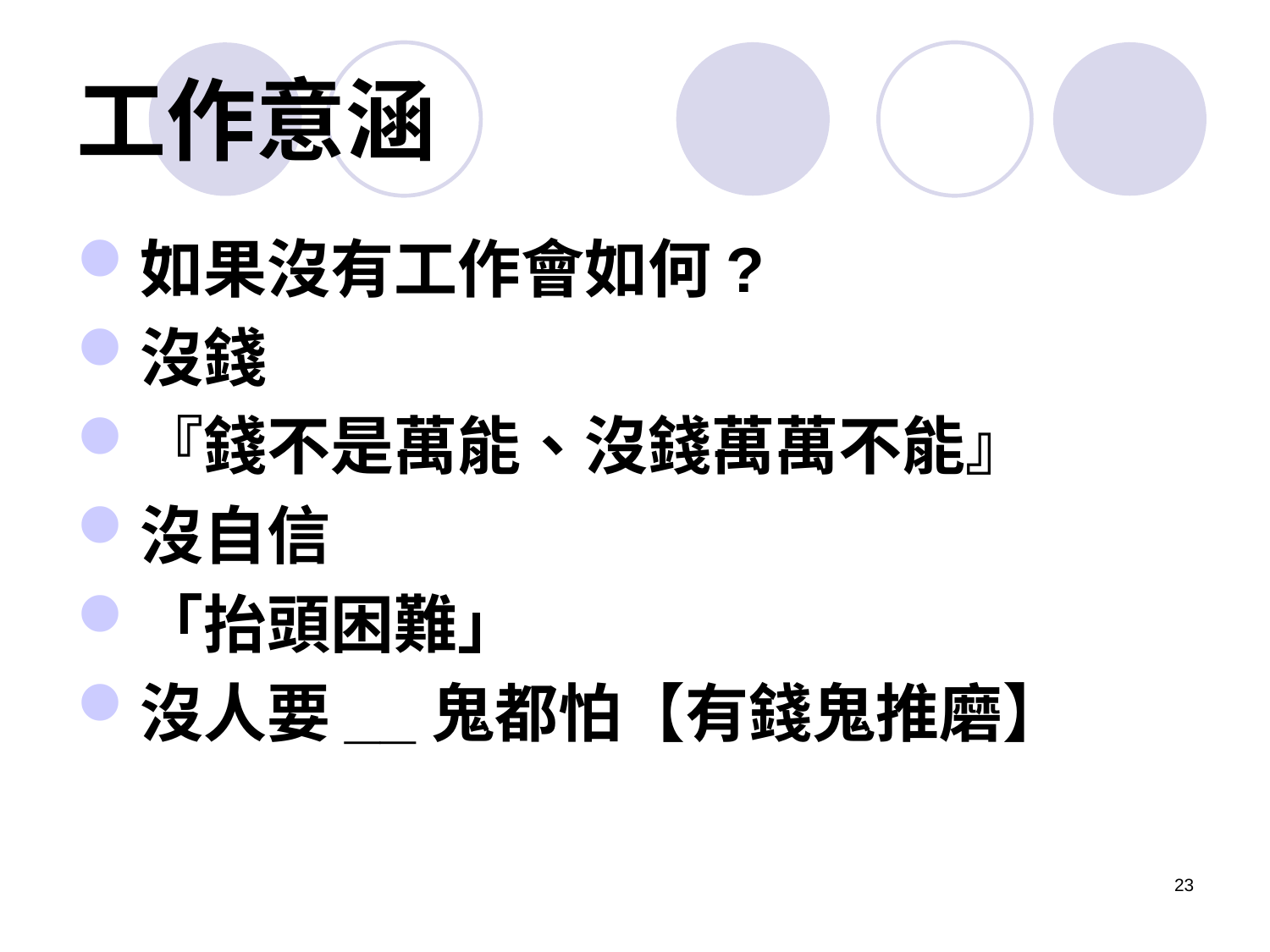

# 工作意涵
如果沒有工作會如何?
沒錢
『錢不是萬能、沒錢萬萬不能』
沒自信
「抬頭困難」
沒人要__鬼都怕【有錢鬼推磨】

23